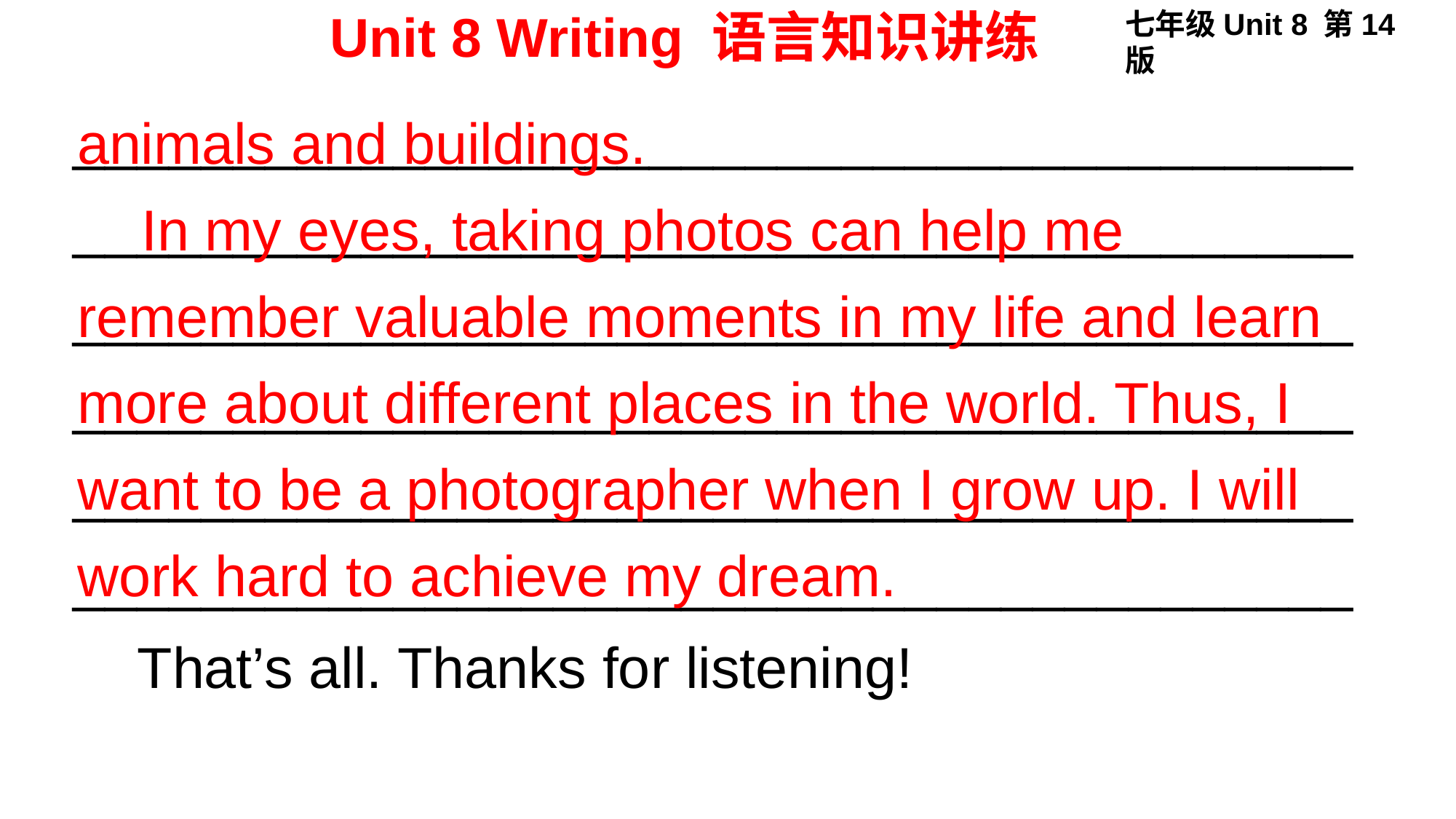

七年级Unit 8 第14版
Unit 8 Writing 语言知识讲练
animals and buildings.
    In my eyes, taking photos can help me
remember valuable moments in my life and learn
more about different places in the world. Thus, I
want to be a photographer when I grow up. I will
work hard to achieve my dream.
________________________________________
________________________________________
________________________________________
________________________________________
________________________________________
________________________________________
    That’s all. Thanks for listening!